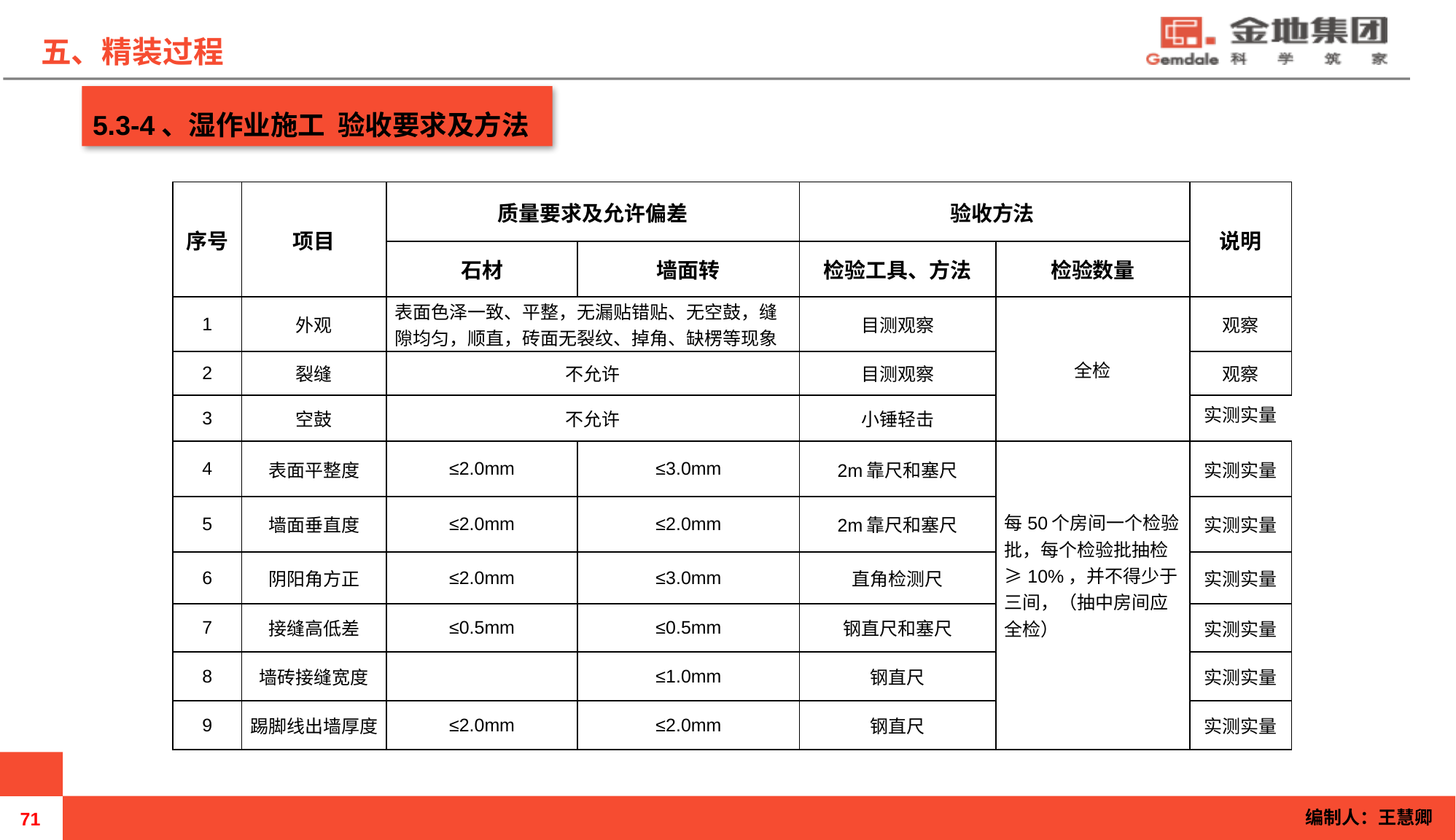

五、精装过程
5.3-4、湿作业施工  验收要求及方法
| 序号 | 项目 | 质量要求及允许偏差 |  | 验收方法 |  | 说明 |
| --- | --- | --- | --- | --- | --- | --- |
|  |  | 石材 | 墙面转 | 检验工具、方法 | 检验数量 |  |
| 1 | 外观 | 表面色泽一致、平整，无漏贴错贴、无空鼓，缝隙均匀，顺直，砖面无裂纹、掉角、缺楞等现象 |  | 目测观察 | 全检 | 观察 |
| 2 | 裂缝 | 不允许 |  | 目测观察 |  | 观察 |
| 3 | 空鼓 | 不允许 |  | 小锤轻击 |  | 实测实量 |
| 4 | 表面平整度 | ≤2.0mm | ≤3.0mm | 2m靠尺和塞尺 | 每50个房间一个检验批，每个检验批抽检≥10%，并不得少于三间，（抽中房间应全检） | 实测实量 |
| 5 | 墙面垂直度 | ≤2.0mm | ≤2.0mm | 2m靠尺和塞尺 |  |  |
|  |  |  |  |  |  | 实测实量 |
| 6 | 阴阳角方正 | ≤2.0mm | ≤3.0mm | 直角检测尺 |  |  |
|  |  |  |  |  |  | 实测实量 |
| 7 | 接缝高低差 | ≤0.5mm | ≤0.5mm | 钢直尺和塞尺 |  |  |
|  |  |  |  |  |  | 实测实量 |
| 8 | 墙砖接缝宽度 |  | ≤1.0mm | 钢直尺 |  | 实测实量 |
| 9 | 踢脚线出墙厚度 | ≤2.0mm | ≤2.0mm | 钢直尺 |  | 实测实量 |
编制人：王慧卿